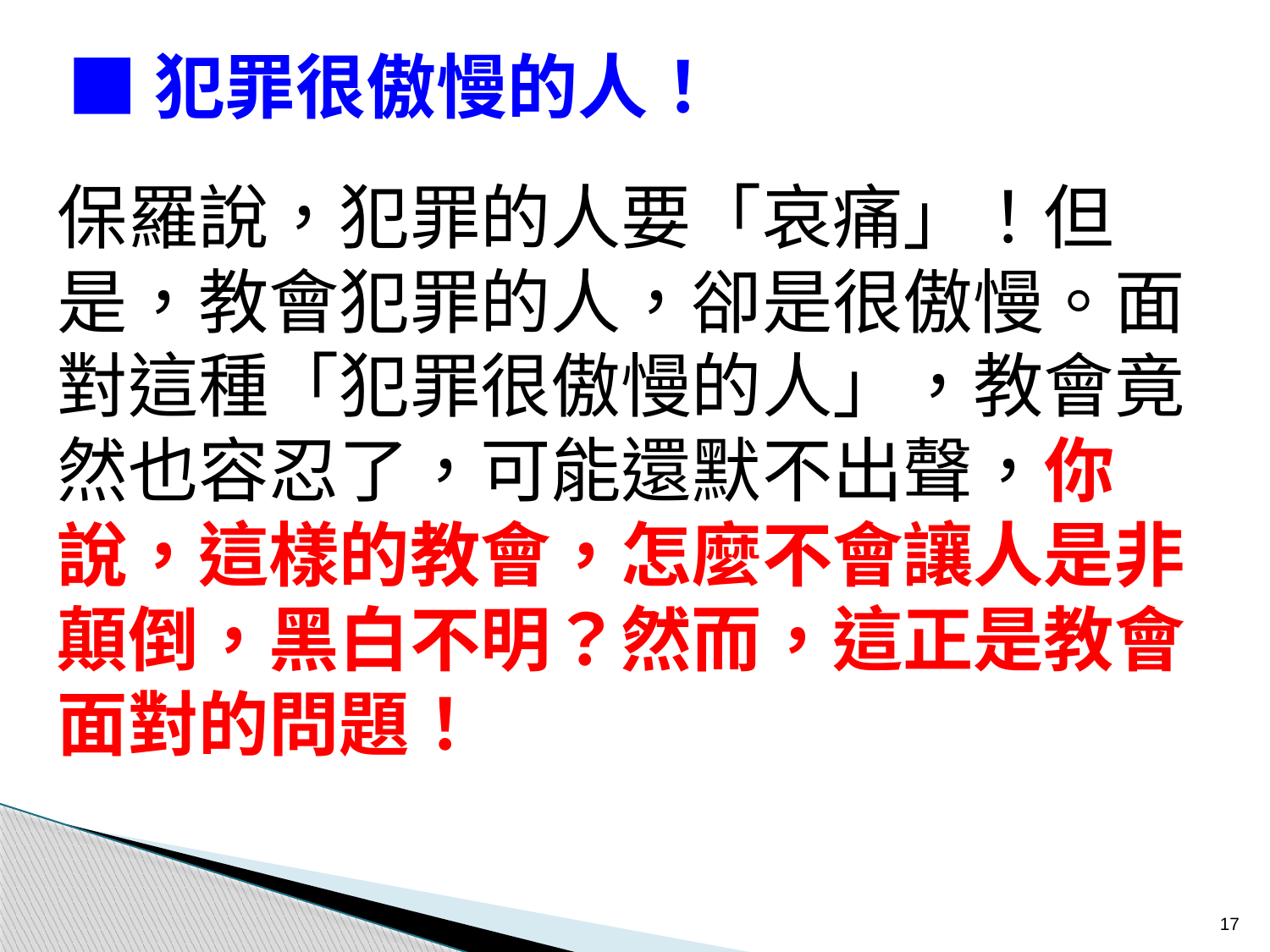

■犯罪很傲慢的人！
保羅說，犯罪的人要「哀痛」！但是，教會犯罪的人，卻是很傲慢。面對這種「犯罪很傲慢的人」，教會竟然也容忍了，可能還默不出聲，你說，這樣的教會，怎麼不會讓人是非顛倒，黑白不明？然而，這正是教會面對的問題！
17